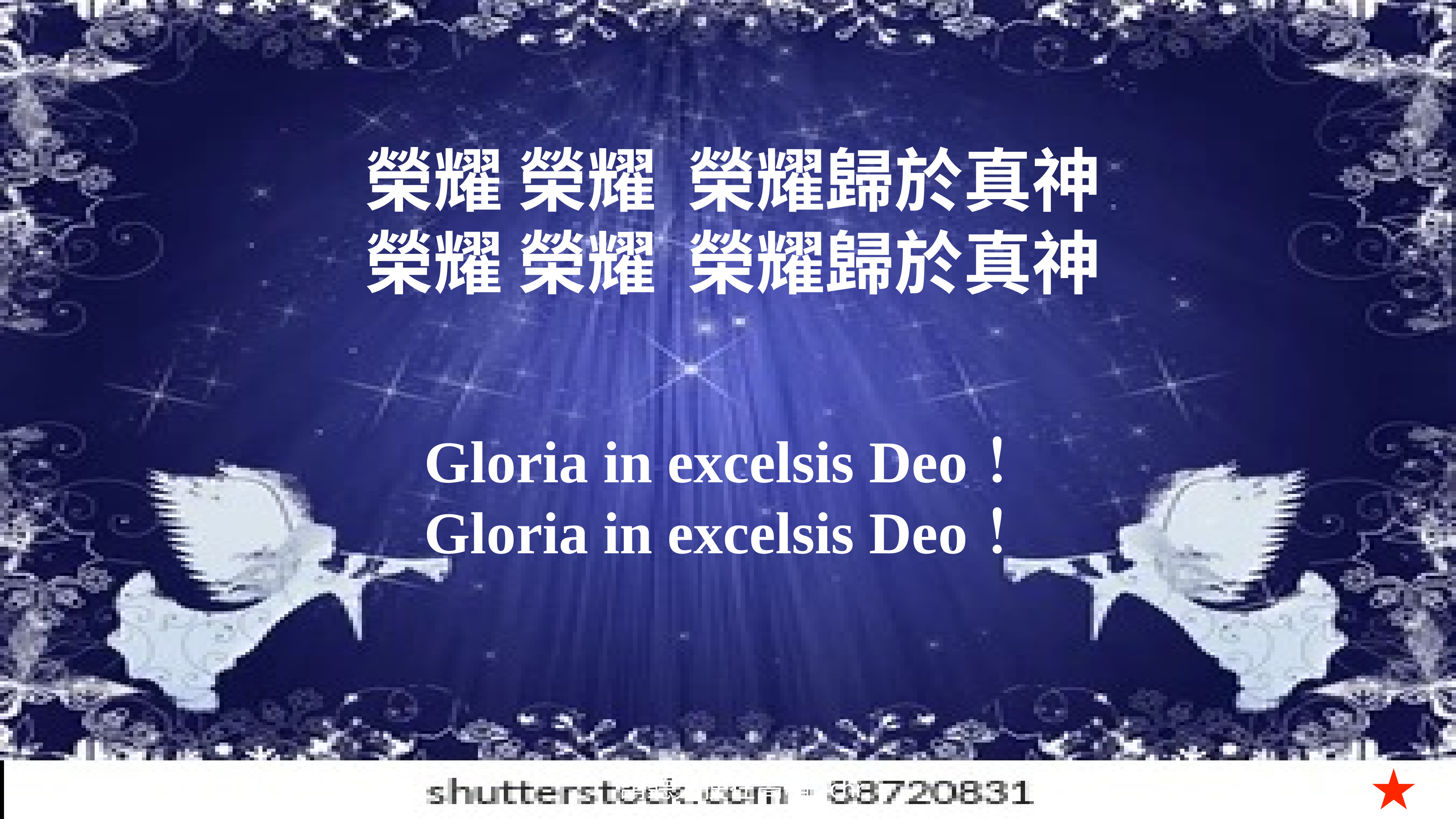

榮耀 榮耀  榮耀歸於真神
榮耀 榮耀  榮耀歸於真神
Gloria in excelsis Deo！
Gloria in excelsis Deo！
請聽天使在高唱  chr.